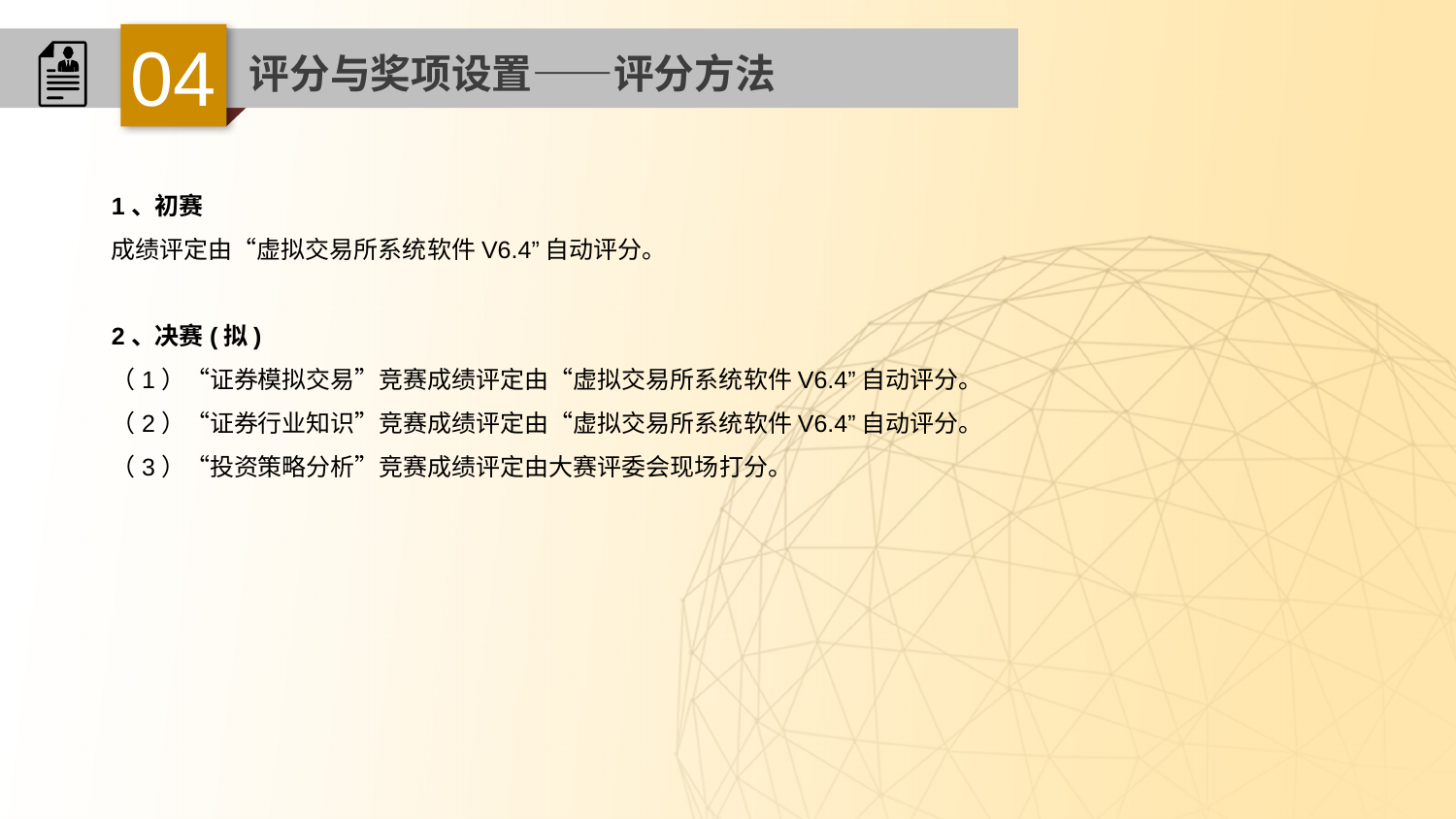

04

评分与奖项设置——评分方法

1、初赛
成绩评定由“虚拟交易所系统软件V6.4”自动评分。

2、决赛(拟)
（1）“证券模拟交易”竞赛成绩评定由“虚拟交易所系统软件V6.4”自动评分。
（2）“证券行业知识”竞赛成绩评定由“虚拟交易所系统软件V6.4”自动评分。
（3）“投资策略分析”竞赛成绩评定由大赛评委会现场打分。